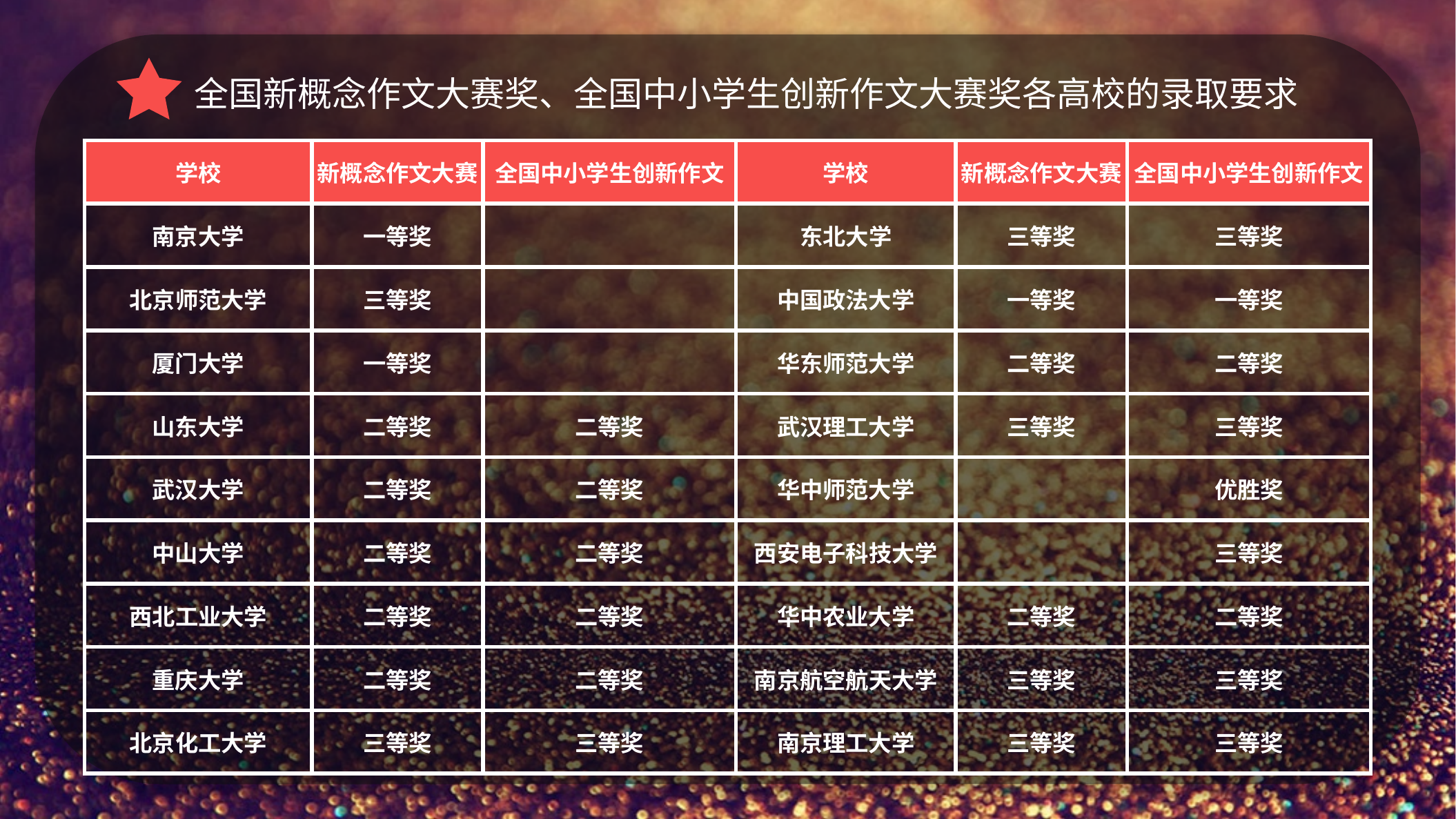

全国新概念作文大赛奖、全国中小学生创新作文大赛奖各高校的录取要求
| 学校 | 新概念作文大赛 | 全国中小学生创新作文 | 学校 | 新概念作文大赛 | 全国中小学生创新作文 |
| --- | --- | --- | --- | --- | --- |
| 南京大学 | 一等奖 |  | 东北大学 | 三等奖 | 三等奖 |
| 北京师范大学 | 三等奖 |  | 中国政法大学 | 一等奖 | 一等奖 |
| 厦门大学 | 一等奖 |  | 华东师范大学 | 二等奖 | 二等奖 |
| 山东大学 | 二等奖 | 二等奖 | 武汉理工大学 | 三等奖 | 三等奖 |
| 武汉大学 | 二等奖 | 二等奖 | 华中师范大学 |  | 优胜奖 |
| 中山大学 | 二等奖 | 二等奖 | 西安电子科技大学 |  | 三等奖 |
| 西北工业大学 | 二等奖 | 二等奖 | 华中农业大学 | 二等奖 | 二等奖 |
| 重庆大学 | 二等奖 | 二等奖 | 南京航空航天大学 | 三等奖 | 三等奖 |
| 北京化工大学 | 三等奖 | 三等奖 | 南京理工大学 | 三等奖 | 三等奖 |